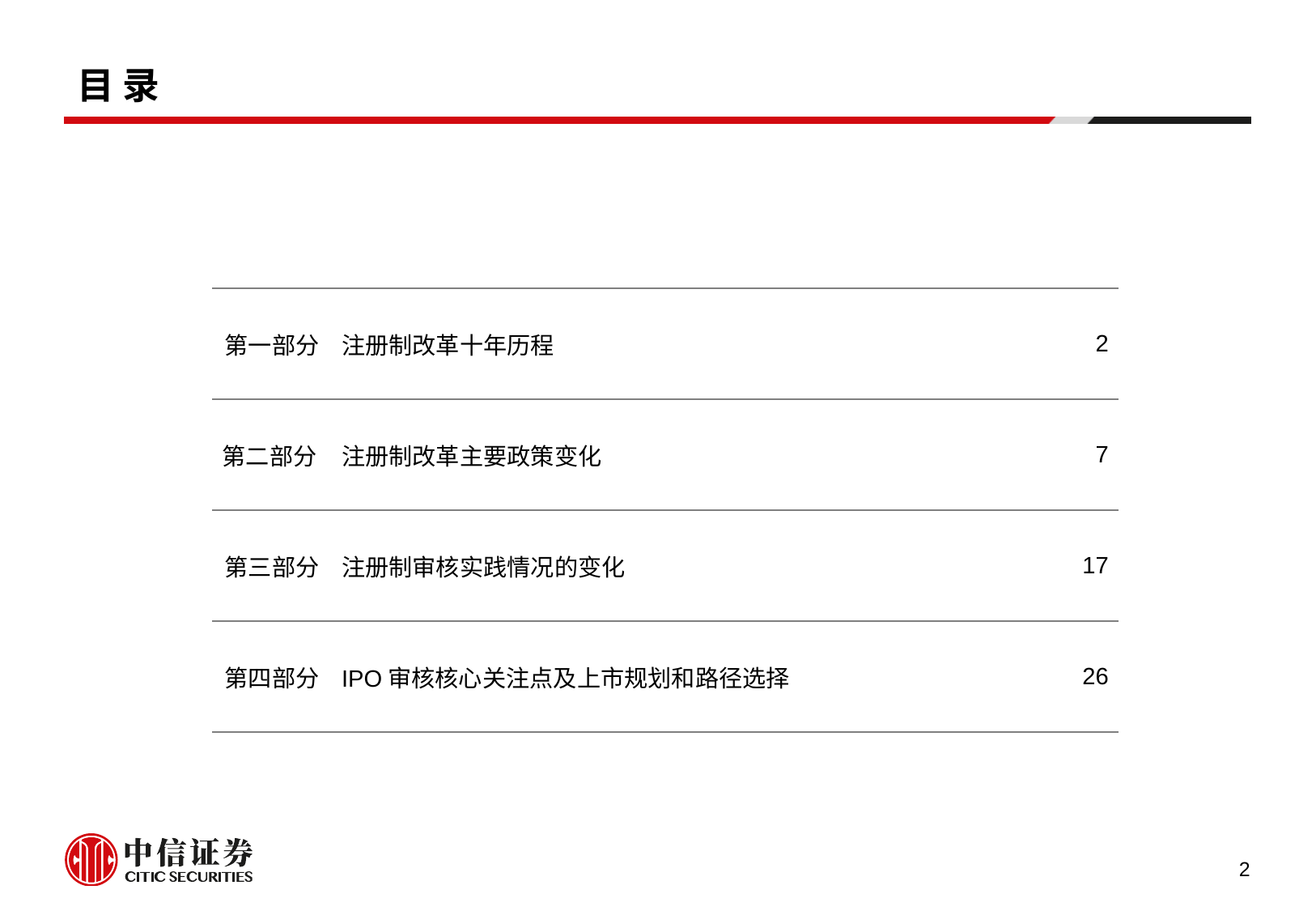

# 目 录
| 第一部分 | 注册制改革十年历程 | 2 |
| --- | --- | --- |
| 第二部分 | 注册制改革主要政策变化 | 7 |
| 第三部分 | 注册制审核实践情况的变化 | 17 |
| 第四部分 | IPO审核核心关注点及上市规划和路径选择 | 26 |